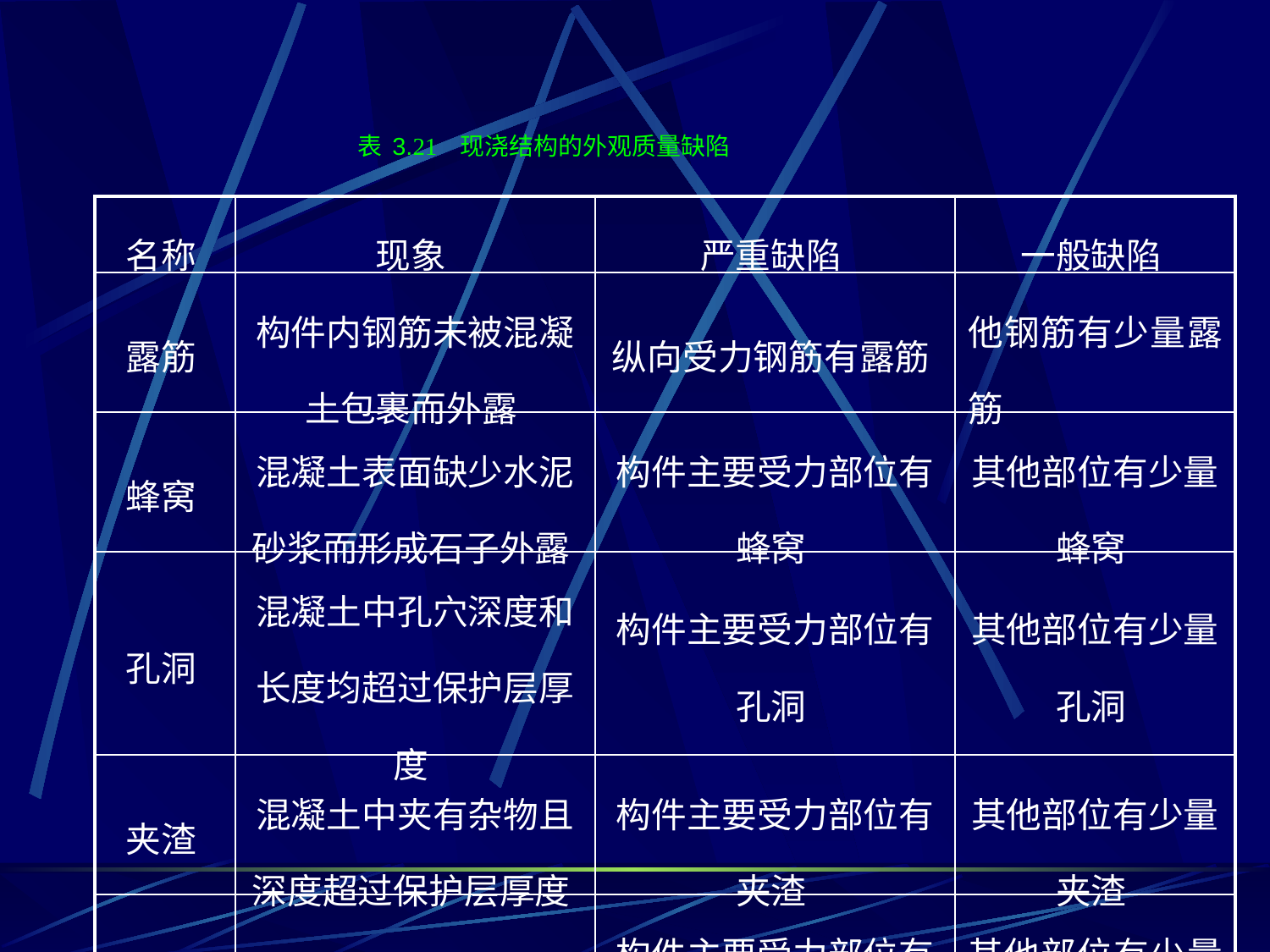

表3.21  现浇结构的外观质量缺陷
| 名称 | 现象 | 严重缺陷 | 一般缺陷 |
| --- | --- | --- | --- |
| 露筋 | 构件内钢筋未被混凝土包裹而外露 | 纵向受力钢筋有露筋 | 他钢筋有少量露筋 |
| 蜂窝 | 混凝土表面缺少水泥砂浆而形成石子外露 | 构件主要受力部位有蜂窝 | 其他部位有少量蜂窝 |
| 孔洞 | 混凝土中孔穴深度和长度均超过保护层厚度 | 构件主要受力部位有孔洞 | 其他部位有少量孔洞 |
| 夹渣 | 混凝土中夹有杂物且深度超过保护层厚度 | 构件主要受力部位有夹渣 | 其他部位有少量夹渣 |
| 疏松 | 混凝土中局部不密实 | 构件主要受力部位有疏松 | 其他部位有少量疏松 |